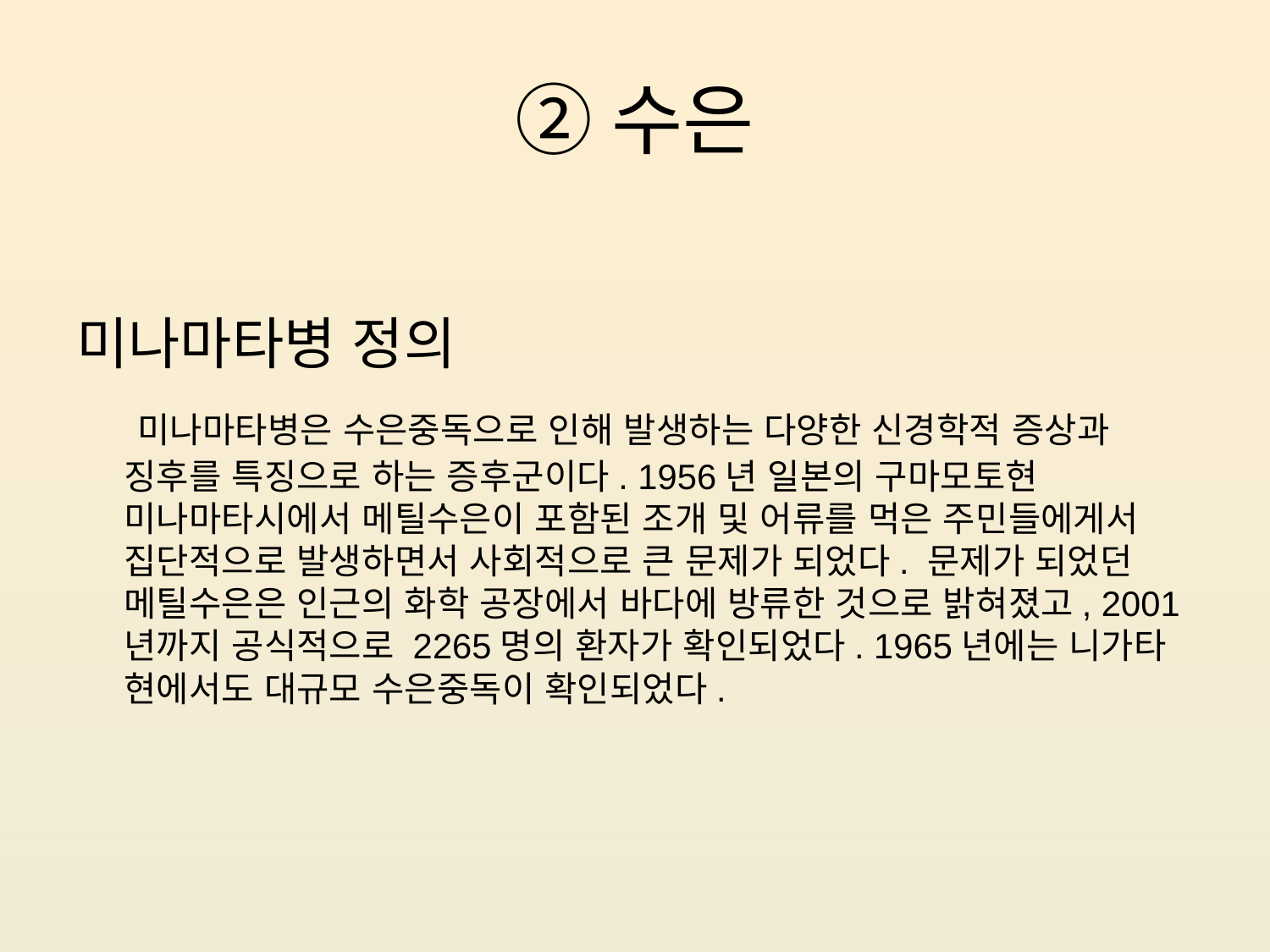

# ②수은

미나마타병 정의
   미나마타병은 수은중독으로 인해 발생하는 다양한 신경학적 증상과 징후를 특징으로 하는 증후군이다. 1956년 일본의 구마모토현 미나마타시에서 메틸수은이 포함된 조개 및 어류를 먹은 주민들에게서 집단적으로 발생하면서 사회적으로 큰 문제가 되었다. 문제가 되었던 메틸수은은 인근의 화학 공장에서 바다에 방류한 것으로 밝혀졌고, 2001년까지 공식적으로 2265명의 환자가 확인되었다. 1965년에는 니가타 현에서도 대규모 수은중독이 확인되었다.